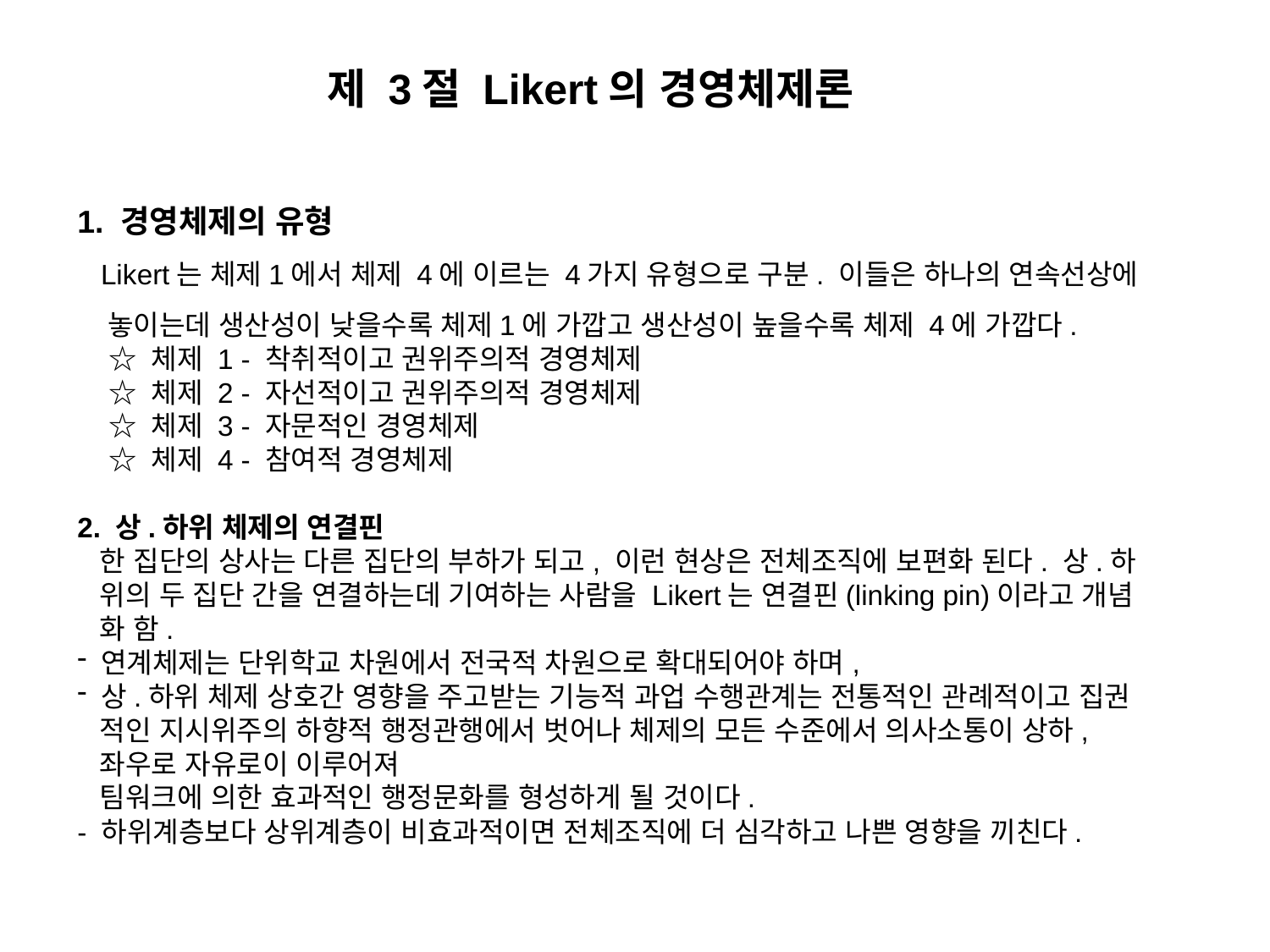

제 3절 Likert의 경영체제론
1. 경영체제의 유형
   Likert는 체제1에서 체제 4에 이르는 4가지 유형으로 구분. 이들은 하나의 연속선상에
   놓이는데 생산성이 낮을수록 체제1에 가깝고 생산성이 높을수록 체제 4에 가깝다.
    ☆ 체제 1 - 착취적이고 권위주의적 경영체제
    ☆ 체제 2 - 자선적이고 권위주의적 경영체제
    ☆ 체제 3 - 자문적인 경영체제
    ☆ 체제 4 - 참여적 경영체제

2. 상.하위 체제의 연결핀
  한 집단의 상사는 다른 집단의 부하가 되고, 이런 현상은 전체조직에 보편화 된다. 상.하
  위의 두 집단 간을 연결하는데 기여하는 사람을 Likert는 연결핀(linking pin)이라고 개념
  화 함.
 연계체제는 단위학교 차원에서 전국적 차원으로 확대되어야 하며,
 상.하위 체제 상호간 영향을 주고받는 기능적 과업 수행관계는 전통적인 관례적이고 집권
  적인 지시위주의 하향적 행정관행에서 벗어나 체제의 모든 수준에서 의사소통이 상하,
  좌우로 자유로이 이루어져
  팀워크에 의한 효과적인 행정문화를 형성하게 될 것이다.
- 하위계층보다 상위계층이 비효과적이면 전체조직에 더 심각하고 나쁜 영향을 끼친다.